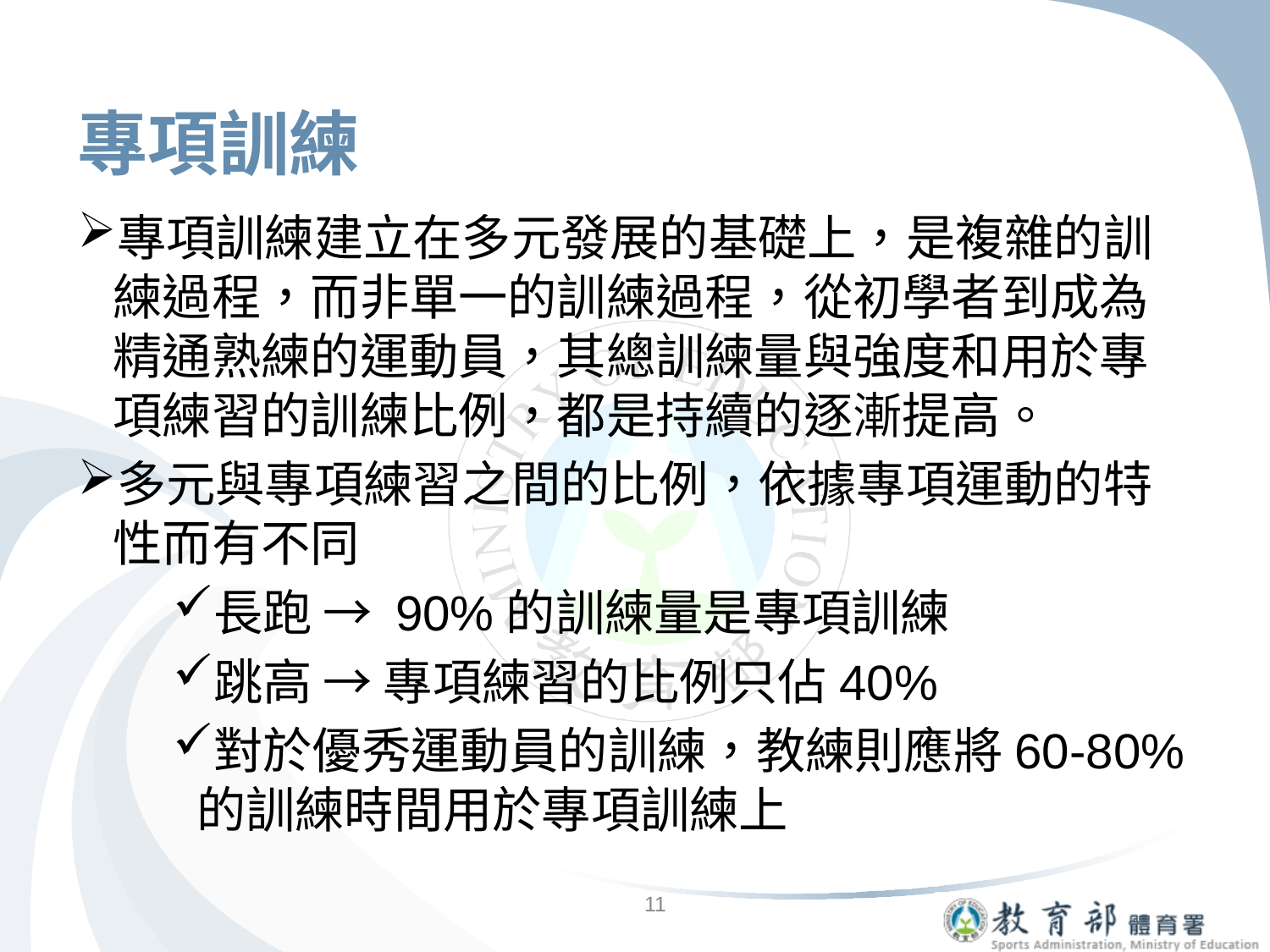

# 專項訓練
專項訓練建立在多元發展的基礎上，是複雜的訓練過程，而非單一的訓練過程，從初學者到成為精通熟練的運動員，其總訓練量與強度和用於專項練習的訓練比例，都是持續的逐漸提高。
多元與專項練習之間的比例，依據專項運動的特性而有不同
長跑 → 90%的訓練量是專項訓練
跳高 → 專項練習的比例只佔40%
對於優秀運動員的訓練，教練則應將60-80%的訓練時間用於專項訓練上
11